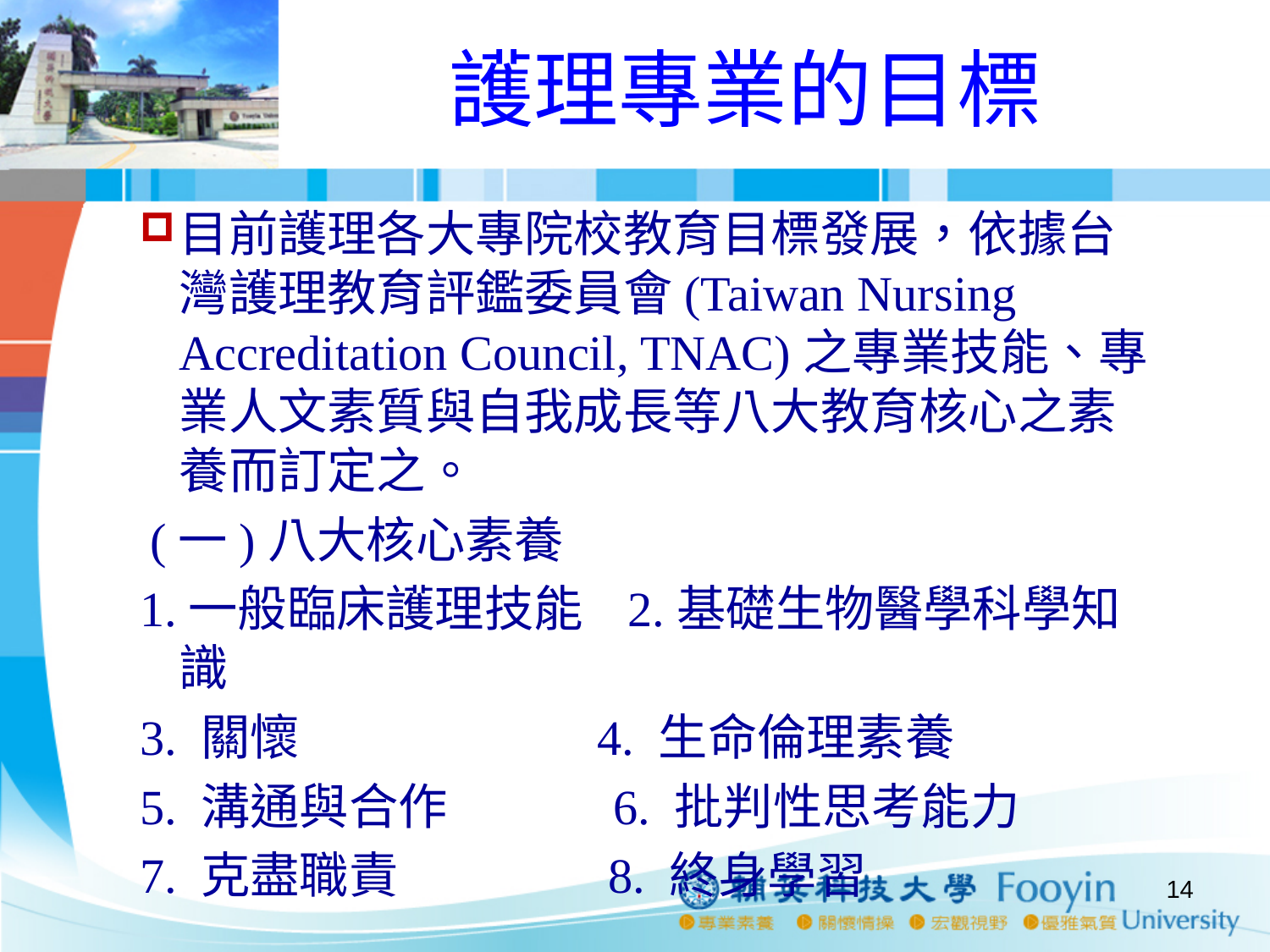

# 護理專業的目標
目前護理各大專院校教育目標發展，依據台灣護理教育評鑑委員會(Taiwan Nursing Accreditation Council, TNAC)之專業技能、專業人文素質與自我成長等八大教育核心之素養而訂定之。
      (一)八大核心素養
1.一般臨床護理技能   2.基礎生物醫學科學知識
3. 關懷                          4. 生命倫理素養
5. 溝通與合作              6. 批判性思考能力
7. 克盡職責                  8. 終身學習

14